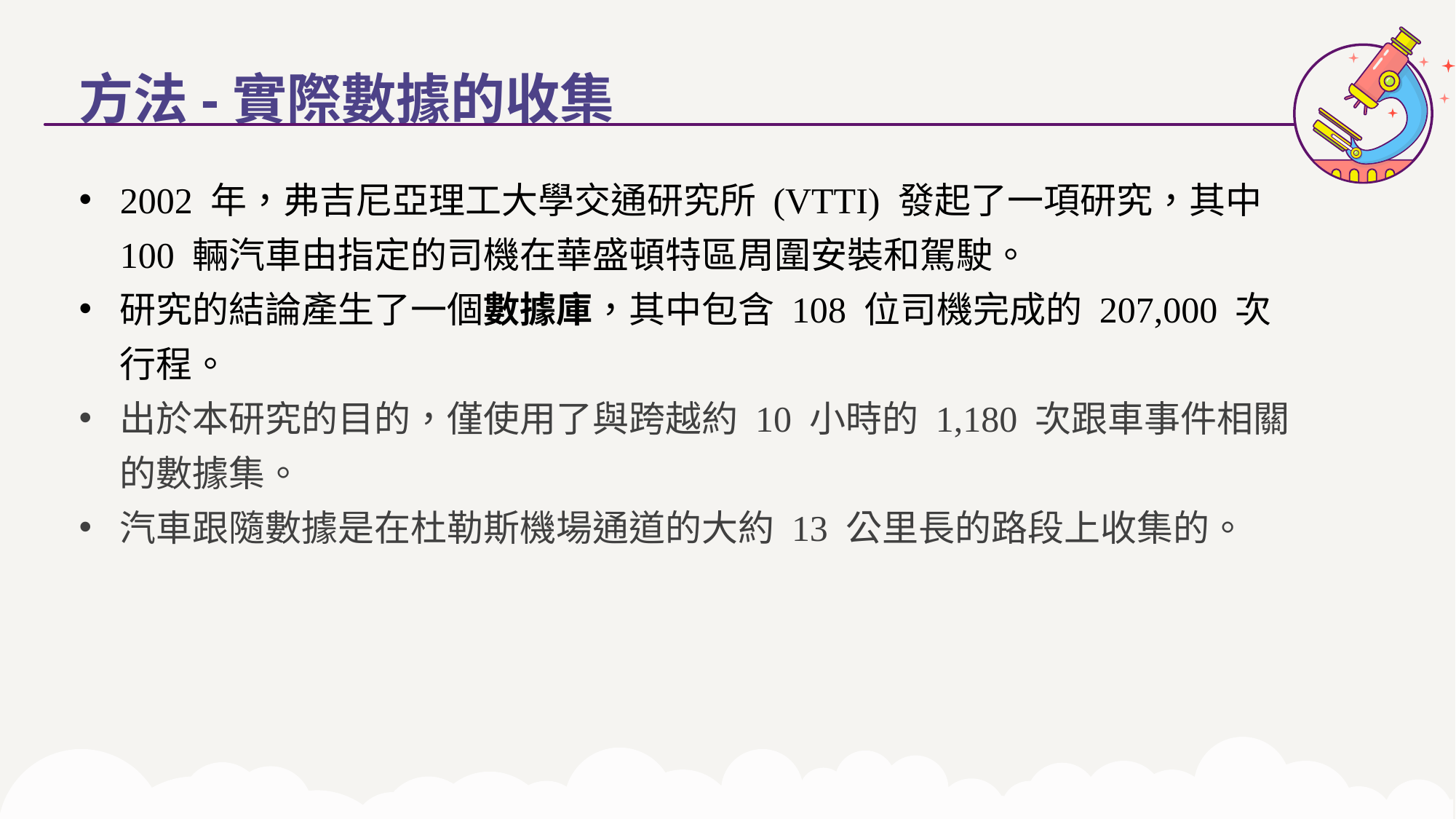

方法-實際數據的收集

2002 年，弗吉尼亞理工大學交通研究所 (VTTI) 發起了一項研究，其中 100 輛汽車由指定的司機在華盛頓特區周圍安裝和駕駛。
研究的結論產生了一個數據庫，其中包含 108 位司機完成的 207,000 次行程。
出於本研究的目的，僅使用了與跨越約 10 小時的 1,180 次跟車事件相關的數據集。
汽車跟隨數據是在杜勒斯機場通道的大約 13 公里長的路段上收集的。